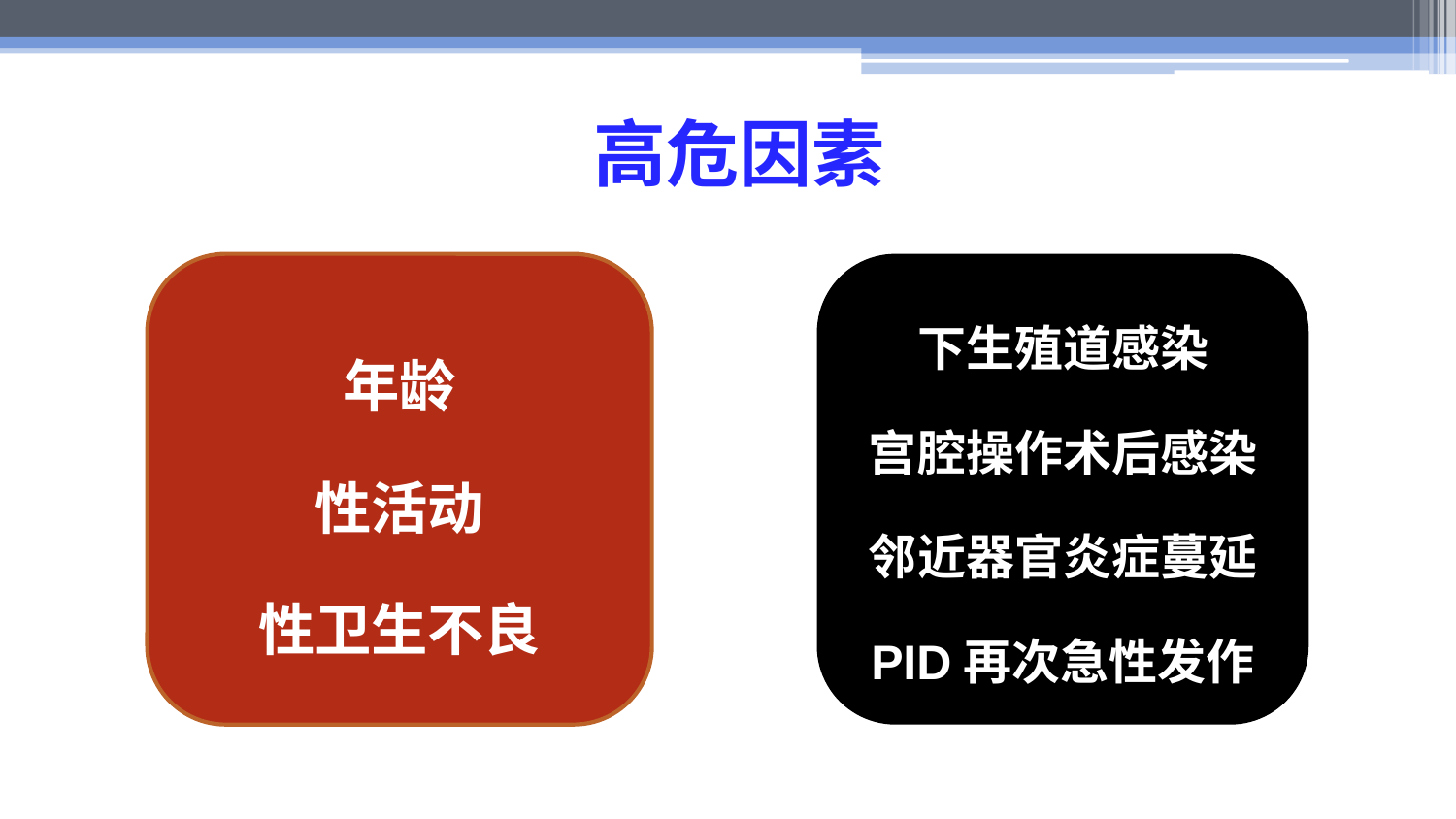

# 高危因素
年龄
性活动
性卫生不良
下生殖道感染
宫腔操作术后感染
邻近器官炎症蔓延
PID再次急性发作